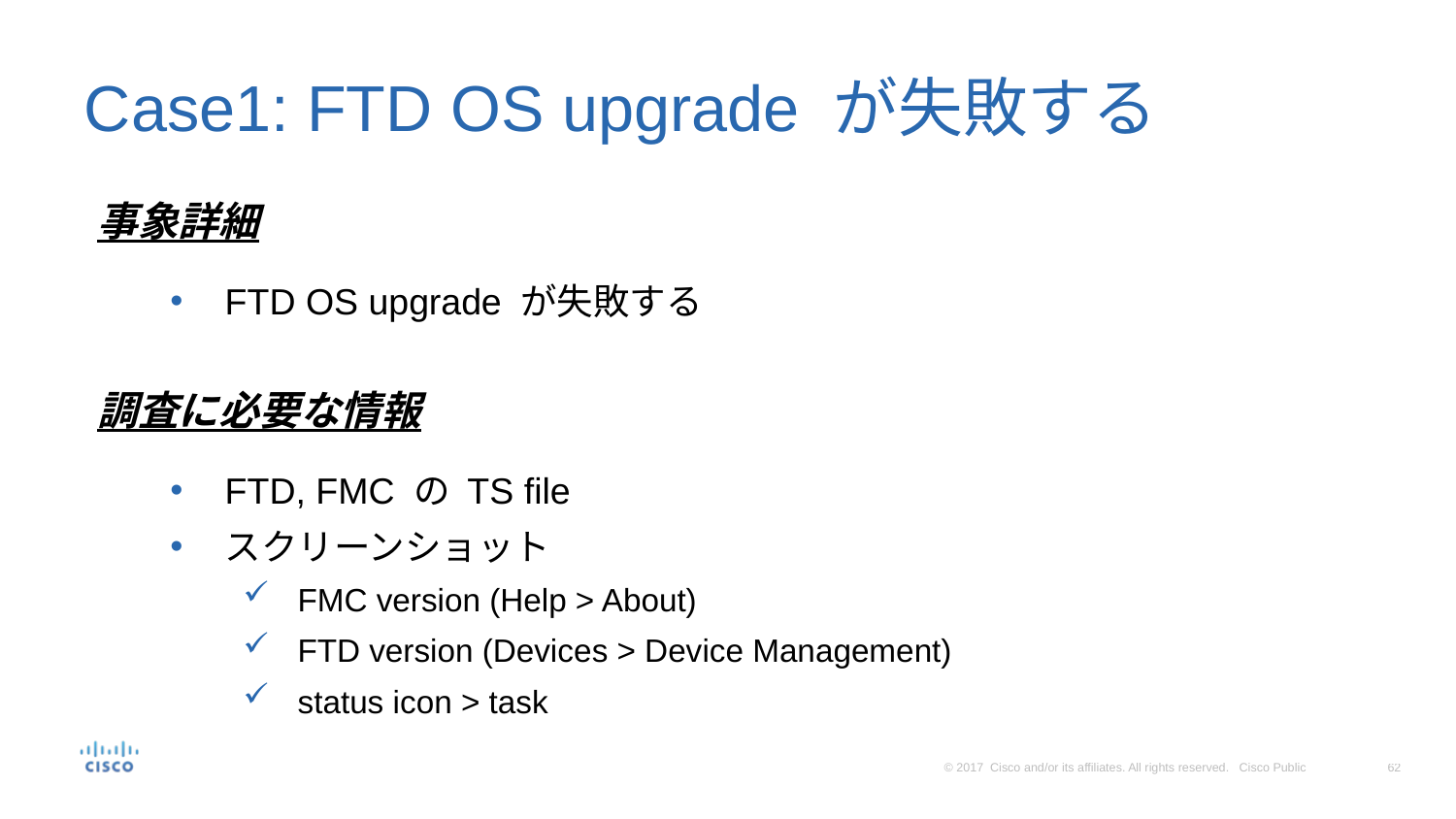

# Case1: FTD OS upgrade が失敗する
事象詳細
FTD OS upgrade が失敗する

調査に必要な情報
FTD, FMC の TS file
スクリーンショット
FMC version (Help > About)
FTD version (Devices > Device Management)
status icon > task